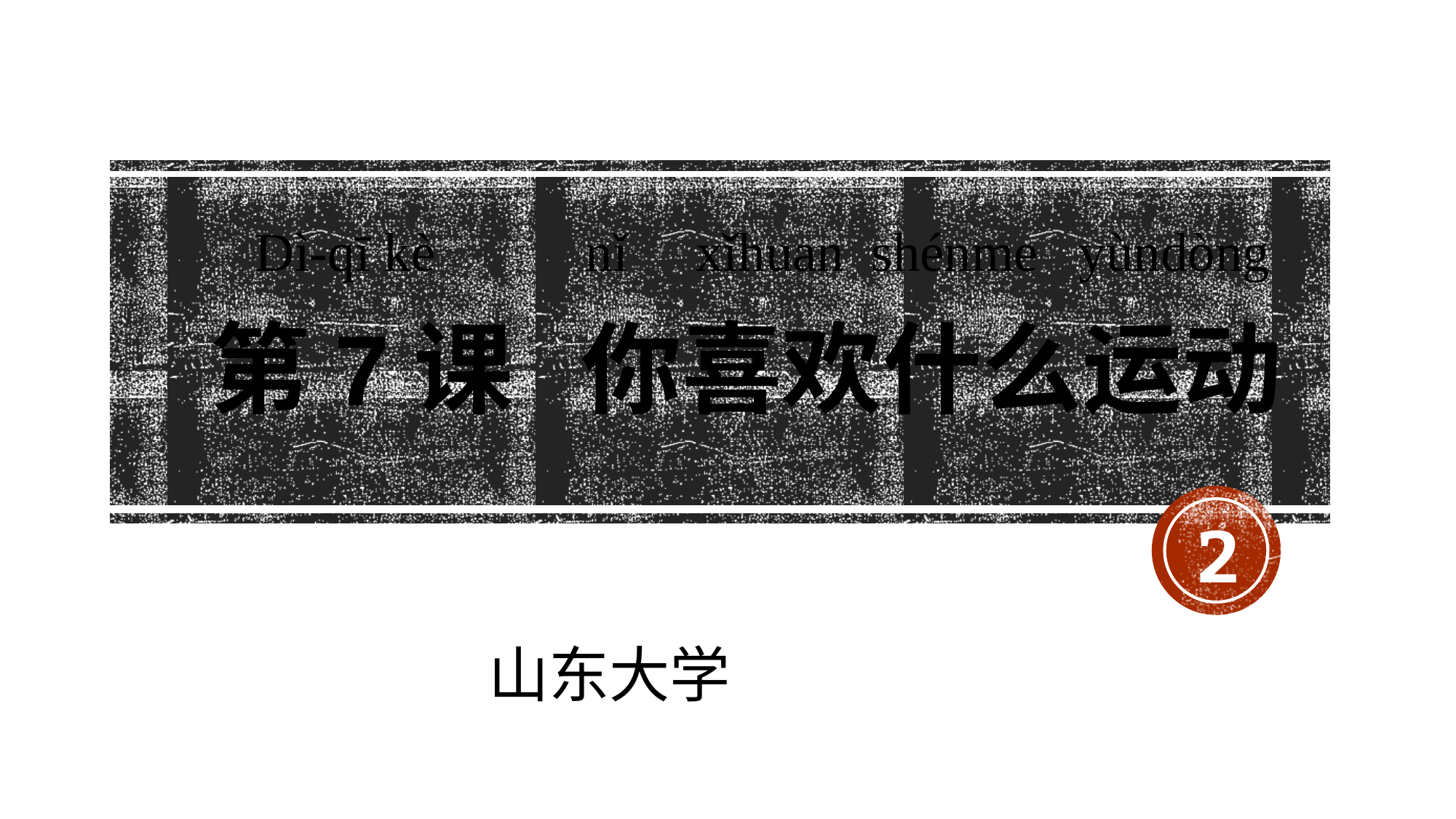

Dì-qī kè           nǐ     xǐhuan  shénme   yùndòng
# 第7课   你喜欢什么运动
2
山东大学